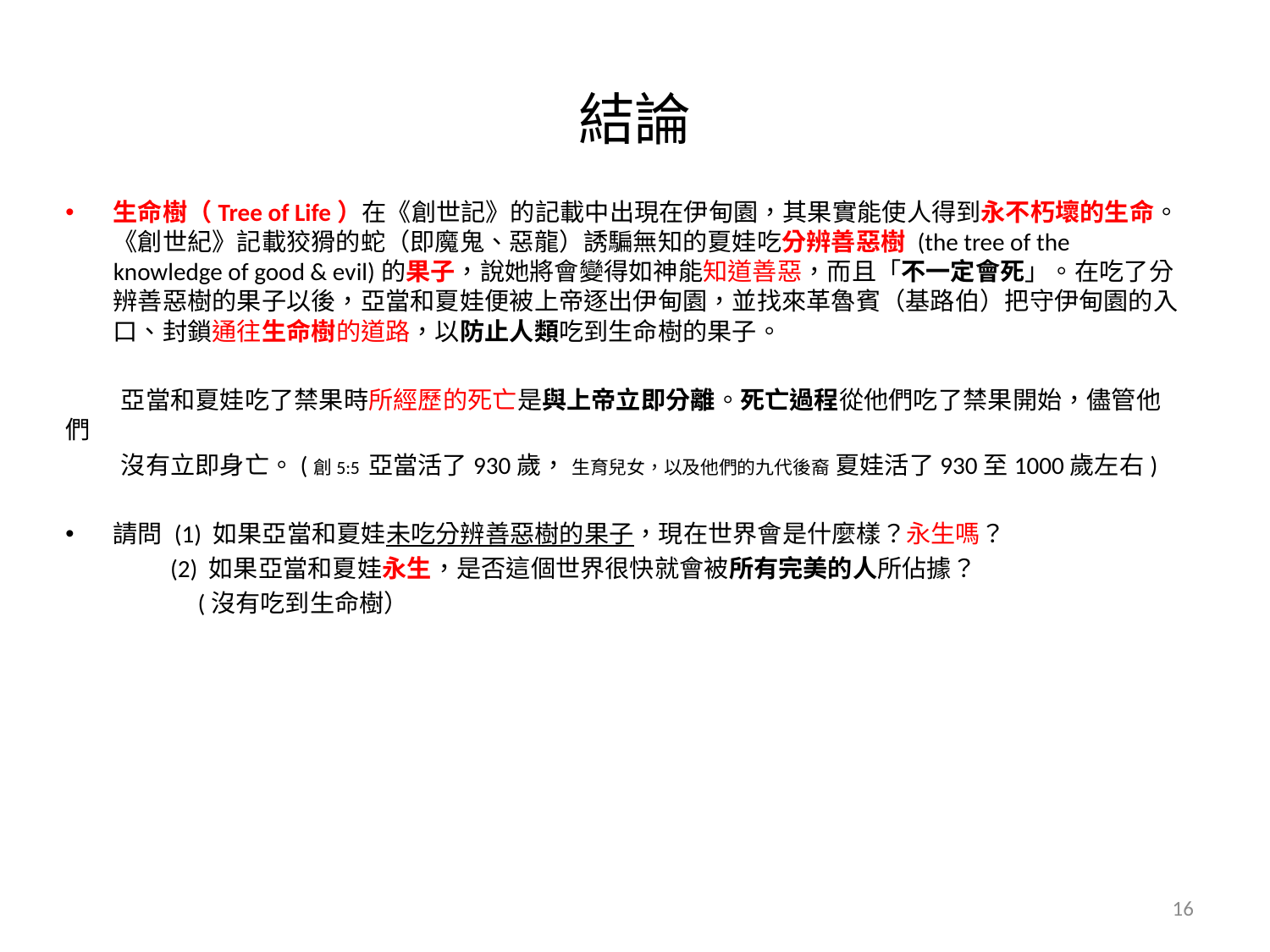

# 結論
生命樹（Tree of Life）在《創世記》的記載中出現在伊甸園，其果實能使人得到永不朽壞的生命。《創世紀》記載狡猾的蛇（即魔鬼、惡龍）誘騙無知的夏娃吃分辨善惡樹 (the tree of the knowledge of good & evil)的果子，說她將會變得如神能知道善惡，而且「不一定會死」。在吃了分辨善惡樹的果子以後，亞當和夏娃便被上帝逐出伊甸園，並找來革魯賓（基路伯）把守伊甸園的入口、封鎖通往生命樹的道路，以防止人類吃到生命樹的果子。

         亞當和夏娃吃了禁果時所經歷的死亡是與上帝立即分離。死亡過程從他們吃了禁果開始，儘管他們
         沒有立即身亡。(創5:5 亞當活了930歲， 生育兒女，以及他們的九代後裔 夏娃活了930至1000歲左右)

請問 (1) 如果亞當和夏娃未吃分辨善惡樹的果子，現在世界會是什麼樣？永生嗎？
                   (2) 如果亞當和夏娃永生，是否這個世界很快就會被所有完美的人所佔據？
                        (沒有吃到生命樹）

16